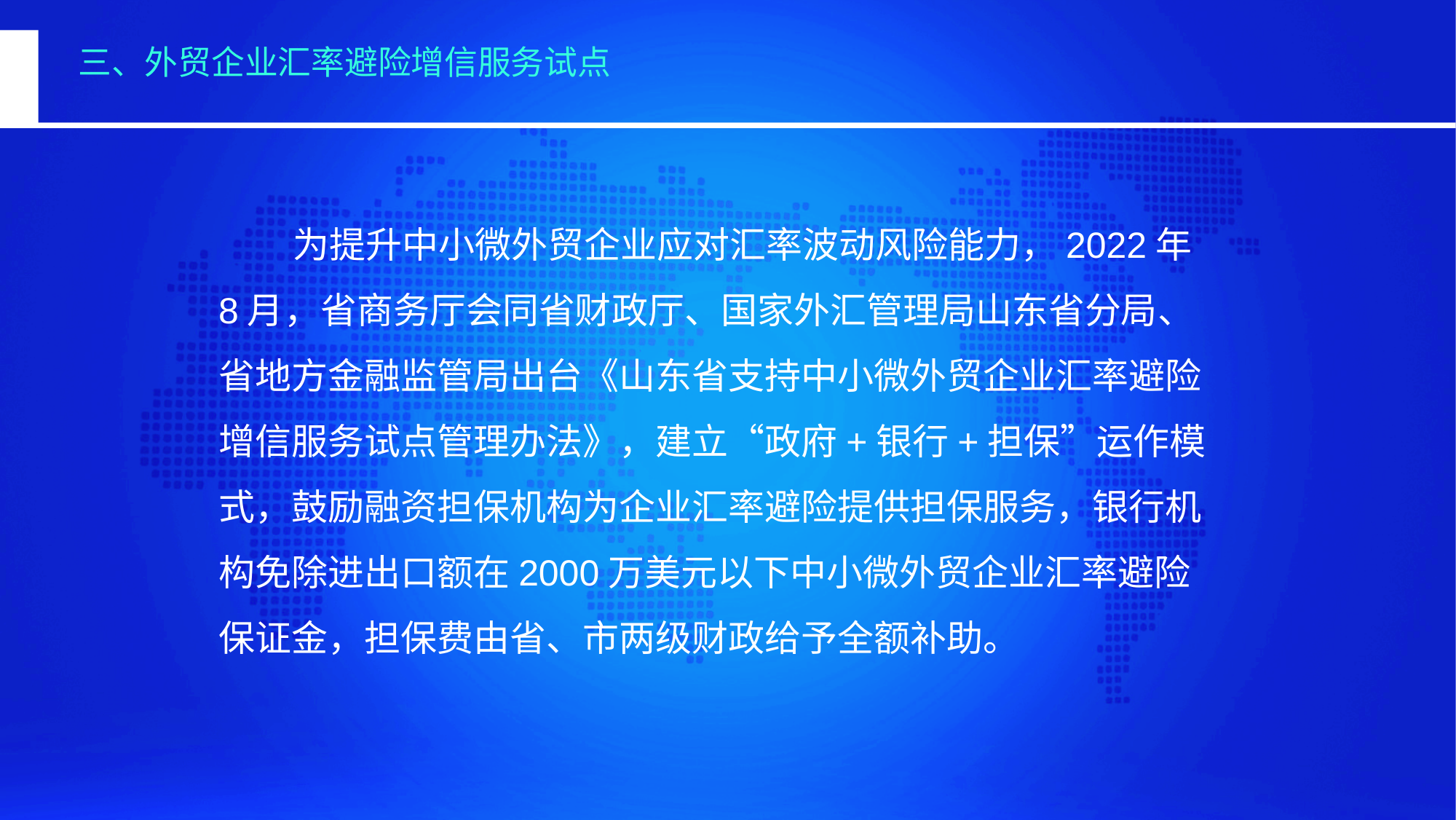

三、外贸企业汇率避险增信服务试点

        为提升中小微外贸企业应对汇率波动风险能力，2022年8月，省商务厅会同省财政厅、国家外汇管理局山东省分局、省地方金融监管局出台《山东省支持中小微外贸企业汇率避险增信服务试点管理办法》，建立“政府+银行+担保”运作模式，鼓励融资担保机构为企业汇率避险提供担保服务，银行机构免除进出口额在2000万美元以下中小微外贸企业汇率避险保证金，担保费由省、市两级财政给予全额补助。